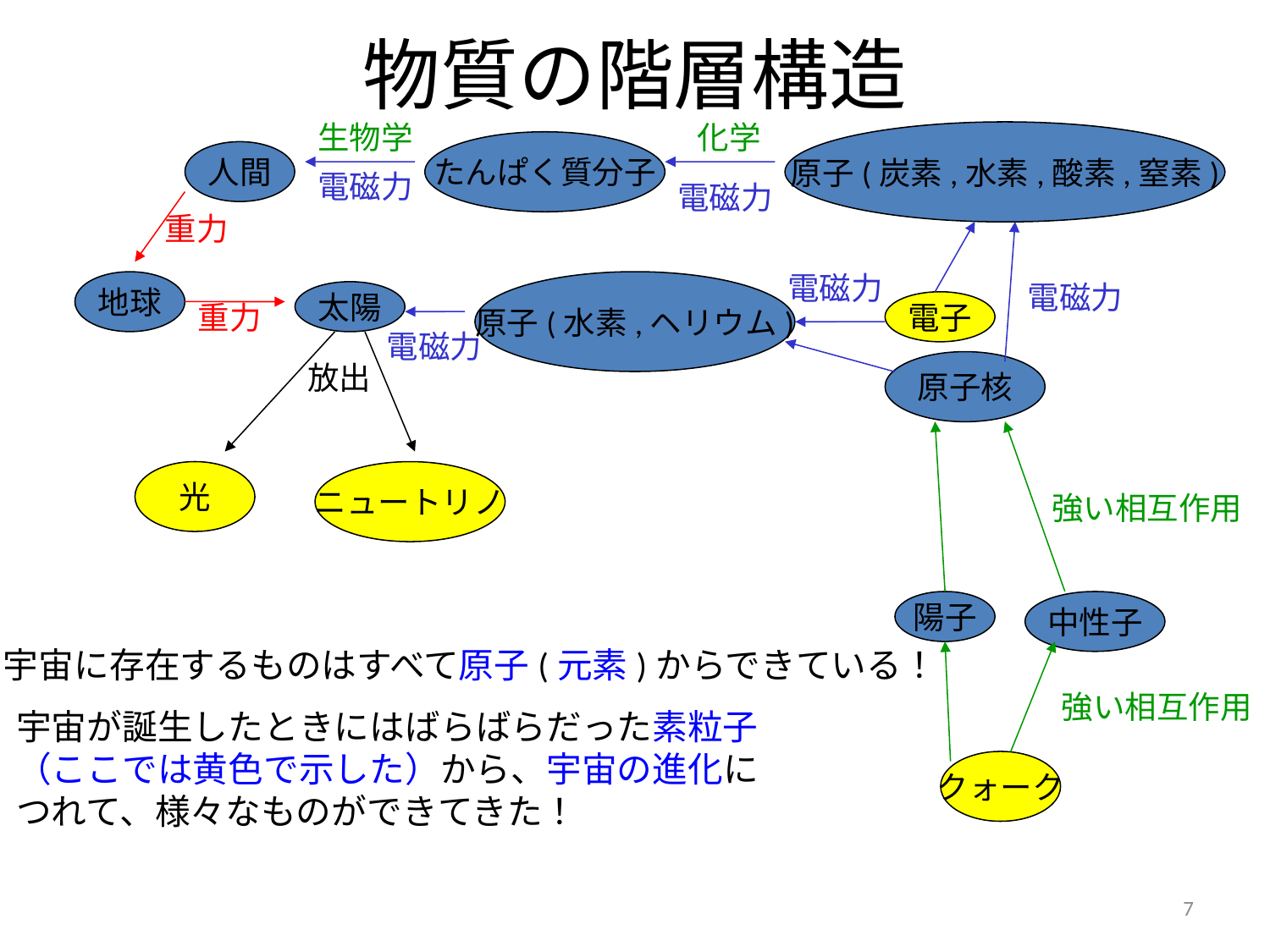

# 物質の階層構造
生物学
化学
原子(炭素,水素,酸素,窒素)
たんぱく質分子
人間
電磁力

電磁力

重力

電磁力
地球
原子(水素,ヘリウム)
電磁力
太陽
重力
電子

電磁力

放出
原子核

光
ニュートリノ
強い相互作用
陽子
中性子
宇宙に存在するものはすべて原子(元素)からできている！

強い相互作用
宇宙が誕生したときにはばらばらだった素粒子（ここでは黄色で示した）から、宇宙の進化につれて、様々なものができてきた！
クォーク
7